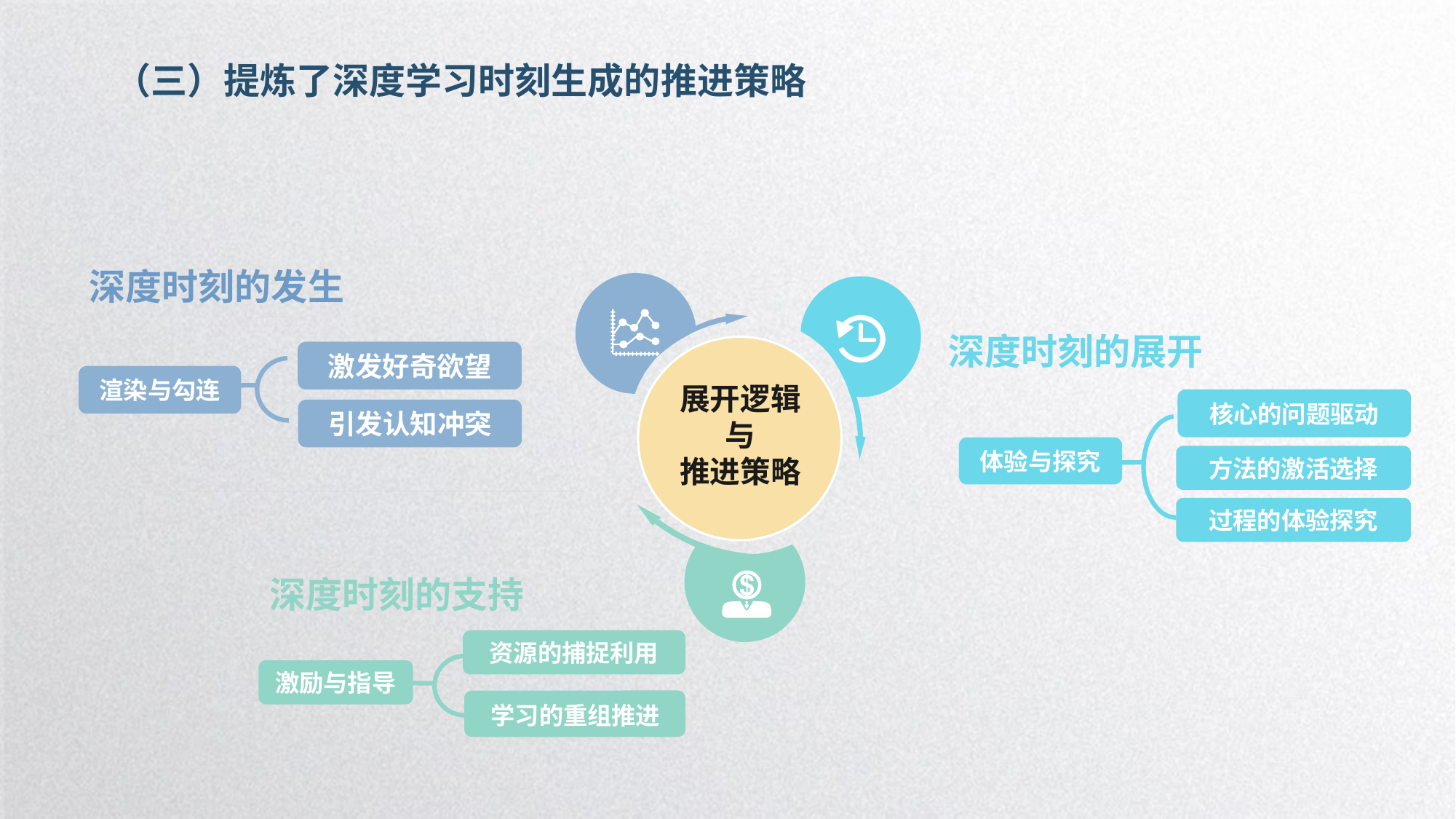

（三）提炼了深度学习时刻生成的推进策略
深度时刻的发生

问题驱动
激发好奇欲望

渲染与勾连
引发认知冲突

深度时刻的展开
核心的问题驱动

体验与探究
方法的激活选择
过程的体验探究

展开逻辑
与
推进策略

深度时刻的支持

资源的捕捉利用

激励与指导

学习的重组推进